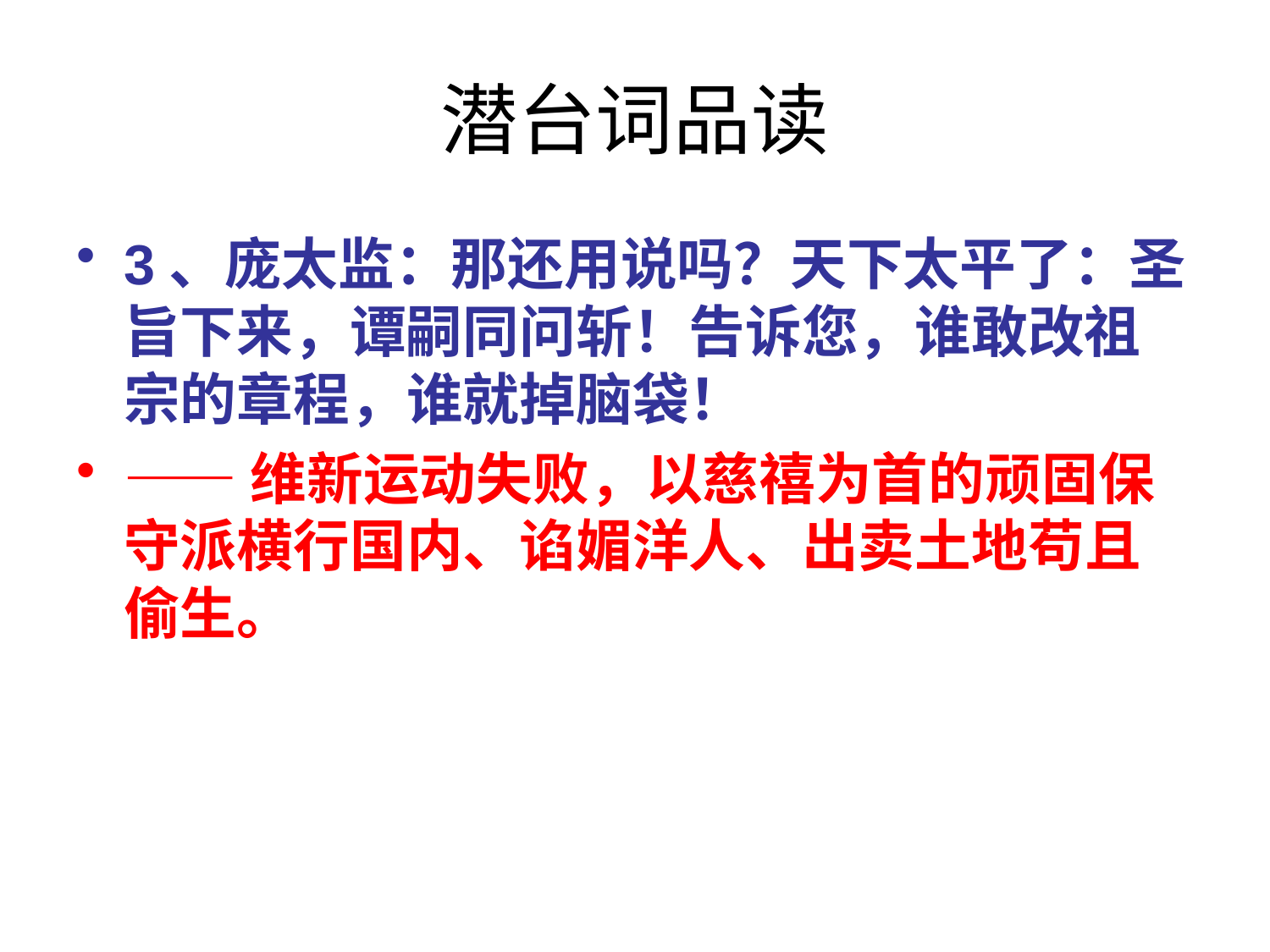

# 潜台词品读
3、庞太监：那还用说吗？天下太平了：圣旨下来，谭嗣同问斩！告诉您，谁敢改祖宗的章程，谁就掉脑袋！
——维新运动失败，以慈禧为首的顽固保守派横行国内、谄媚洋人、出卖土地苟且偷生。